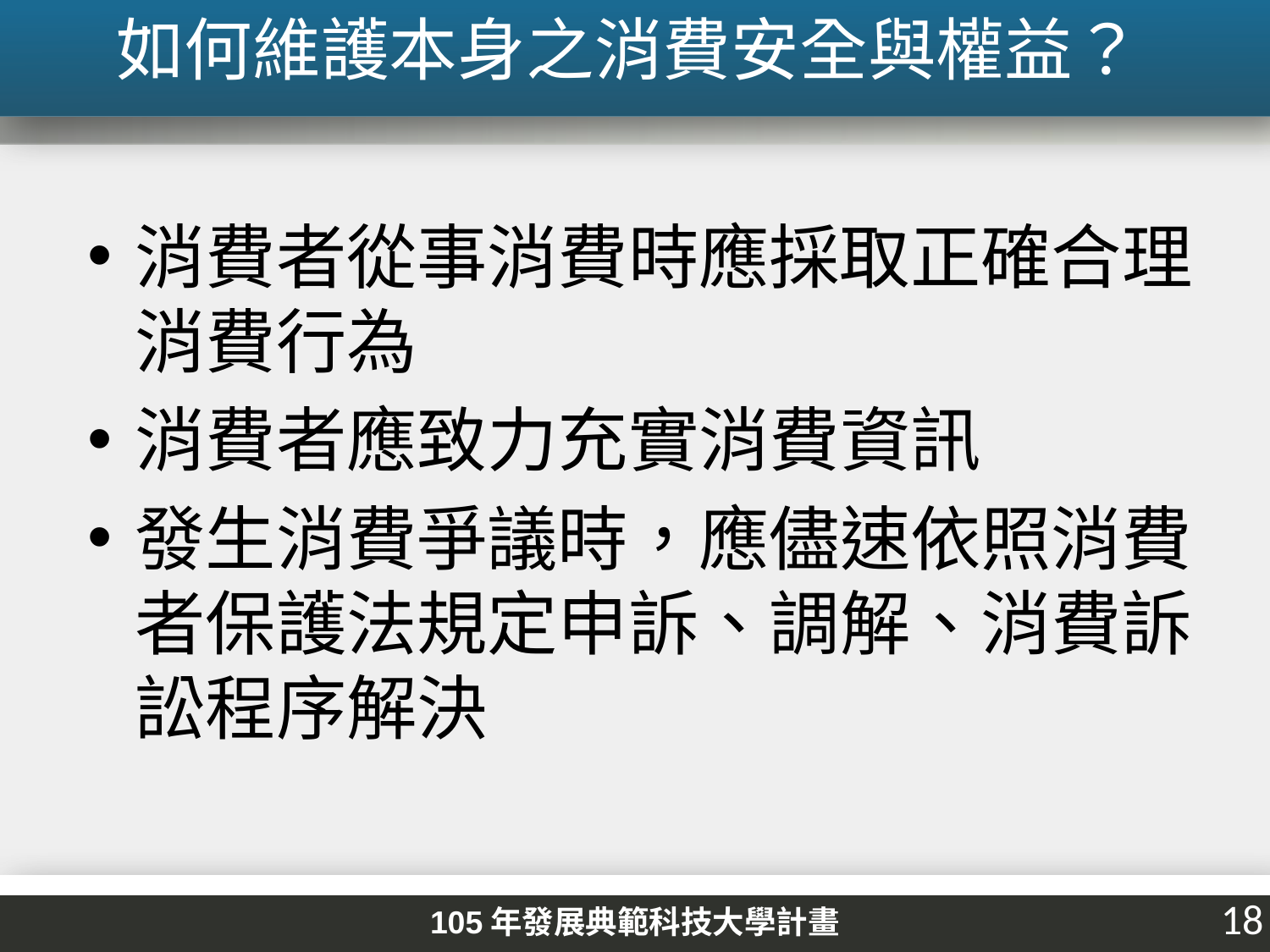

# 如何維護本身之消費安全與權益？
消費者從事消費時應採取正確合理消費行為
消費者應致力充實消費資訊
發生消費爭議時，應儘速依照消費者保護法規定申訴、調解、消費訴訟程序解決